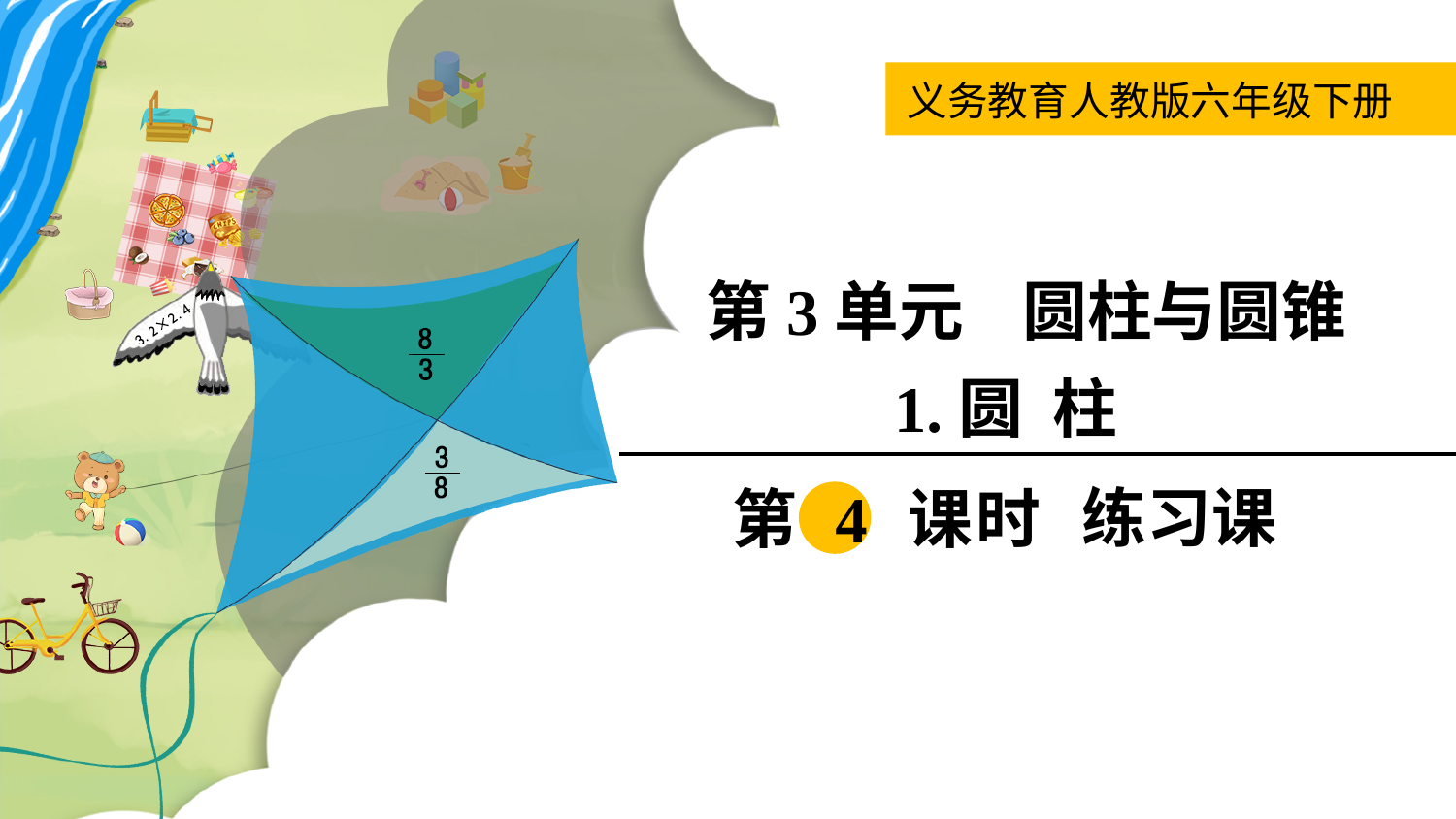

义务教育人教版六年级下册
第3单元    圆柱与圆锥
1.圆  柱
练习课
第 4 课时